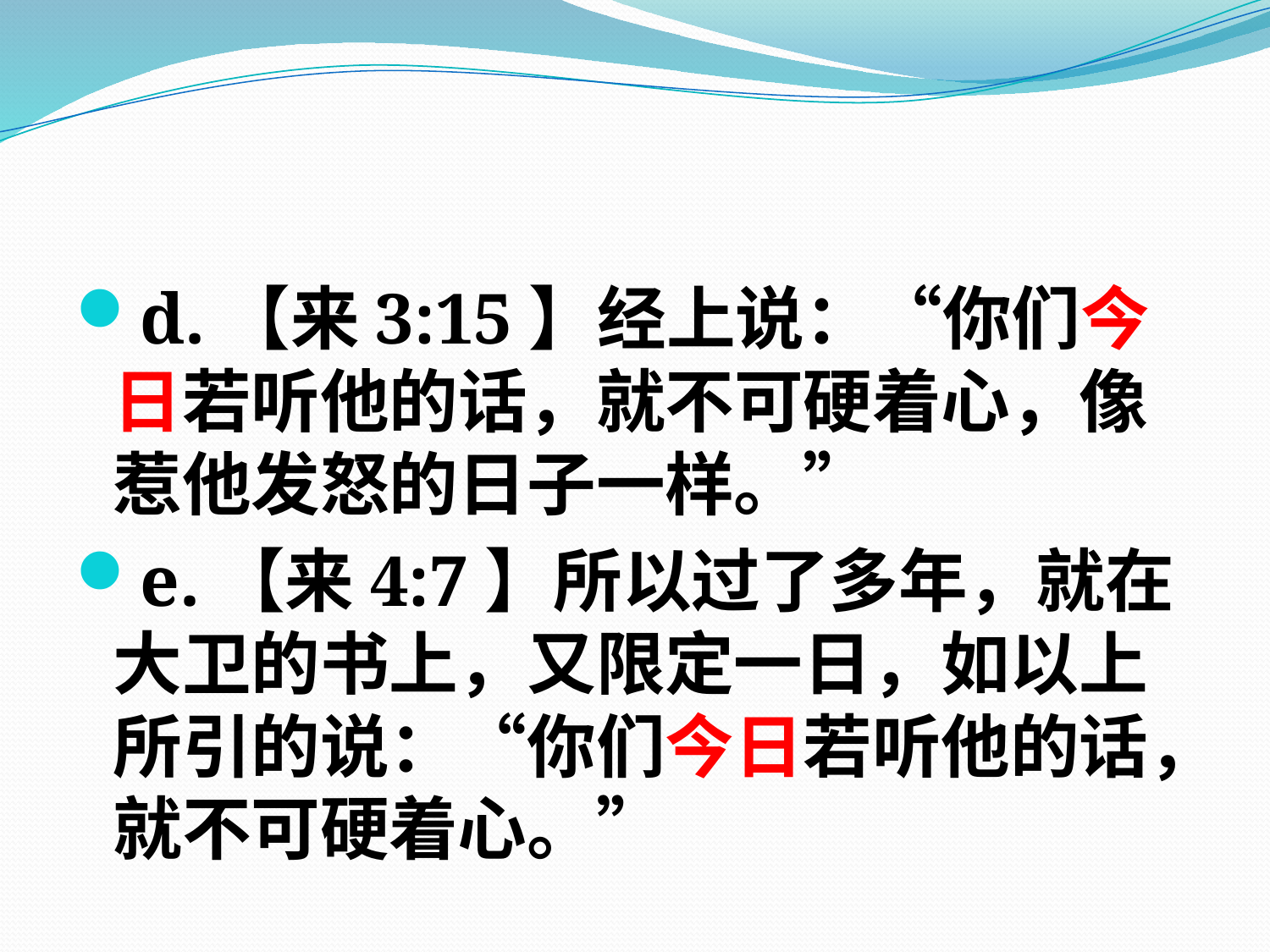

#
d.【来3:15】经上说：“你们今日若听他的话，就不可硬着心，像惹他发怒的日子一样。”
e.【来4:7】所以过了多年，就在大卫的书上，又限定一日，如以上所引的说：“你们今日若听他的话，就不可硬着心。”
9